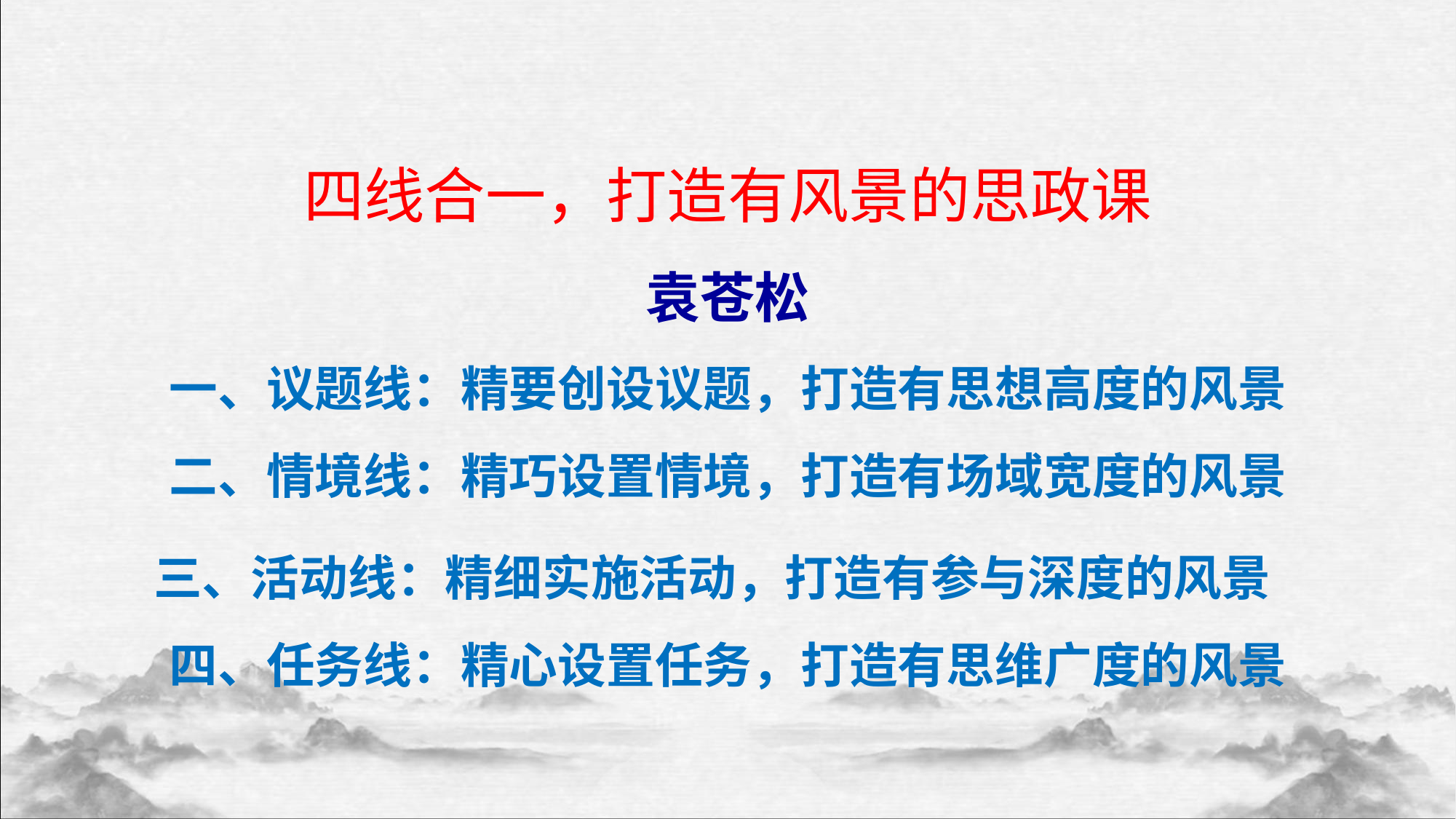

四线合一，打造有风景的思政课
袁苍松
一、议题线：精要创设议题，打造有思想高度的风景
二、情境线：精巧设置情境，打造有场域宽度的风景
  三、活动线：精细实施活动，打造有参与深度的风景
四、任务线：精心设置任务，打造有思维广度的风景